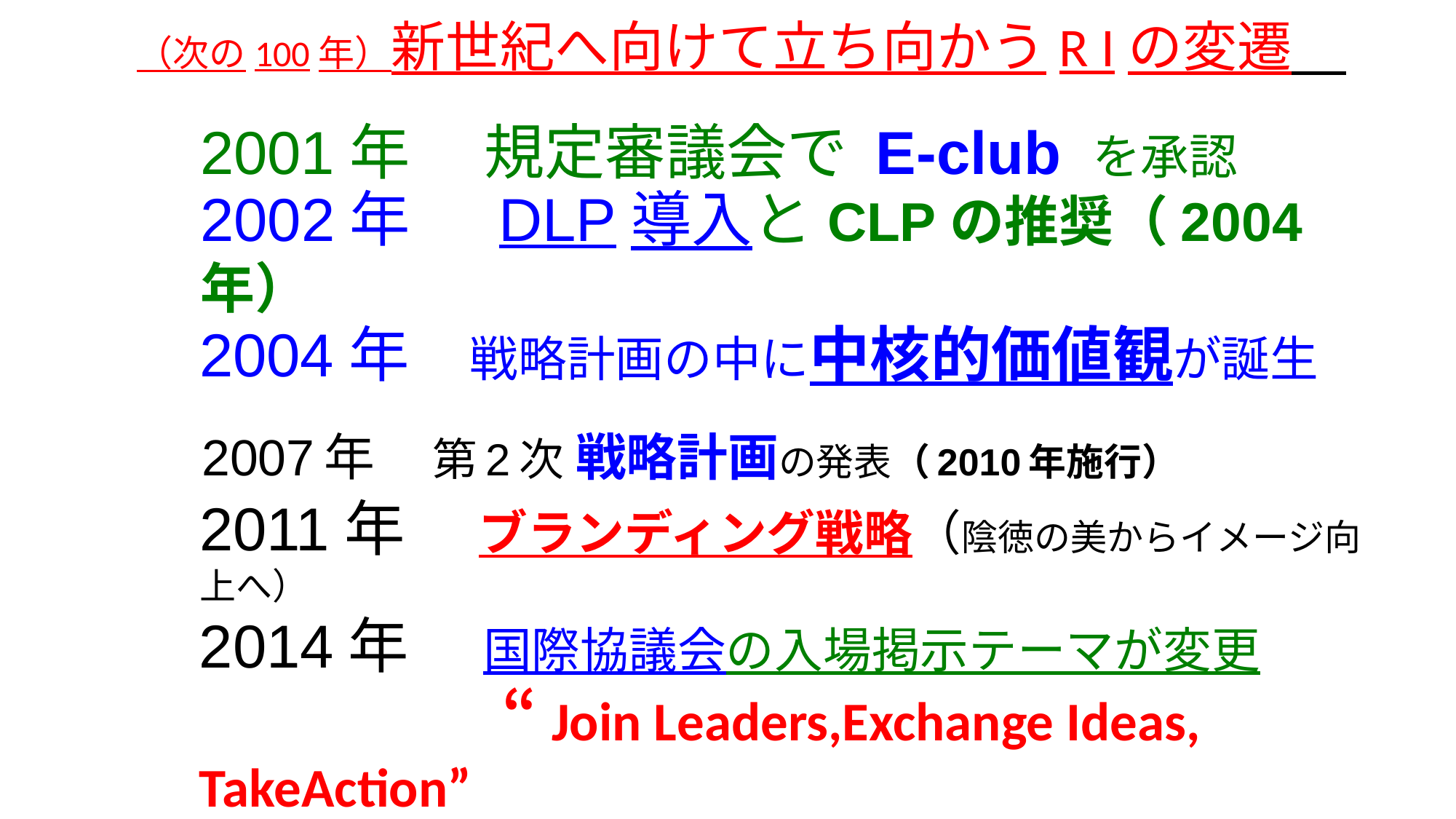

# （次の100年）新世紀へ向けて立ち向かうR Iの変遷
2001年　 規定審議会で E-club を承認

2002年 　DLP導入とCLPの推奨（2004年）
2004年　戦略計画の中に中核的価値観が誕生
 2007年　 第2次 戦略計画の発表（2010年施行）
2011年　 ブランディング戦略（陰徳の美からイメージ向上へ）
2014年　 国際協議会の入場掲示テーマが変更
　　　　　“Join Leaders,Exchange Ideas, TakeAction”